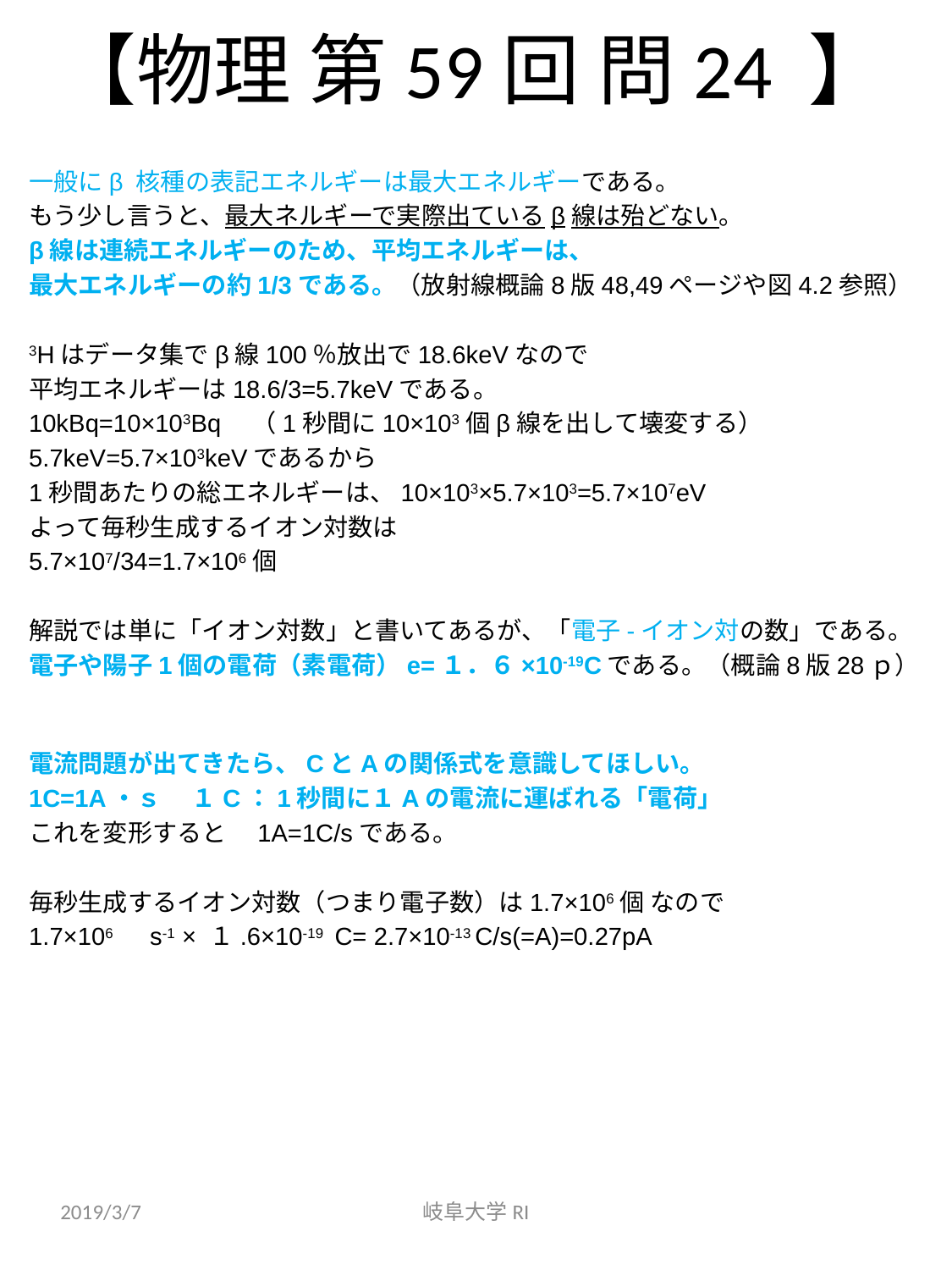

# 【物理 第59回 問24 】

一般にβ 核種の表記エネルギーは最大エネルギーである。
もう少し言うと、最大ネルギーで実際出ているβ線は殆どない。
β線は連続エネルギーのため、平均エネルギーは、
最大エネルギーの約1/3である。（放射線概論8版48,49ページや図4.2参照）

3Hはデータ集でβ線100％放出で18.6keVなので
平均エネルギーは18.6/3=5.7keVである。
10kBq=10×103Bq　（1秒間に10×103個β線を出して壊変する）
5.7keV=5.7×103keVであるから
1秒間あたりの総エネルギーは、10×103×5.7×103=5.7×107eV
よって毎秒生成するイオン対数は
5.7×107/34=1.7×106個

解説では単に「イオン対数」と書いてあるが、「電子-イオン対の数」である。
電子や陽子1個の電荷（素電荷）e=１．６×10-19Cである。（概論8版28ｐ）

電流問題が出てきたら、CとAの関係式を意識してほしい。
1C=1A・ｓ 　１C：1秒間に１Aの電流に運ばれる「電荷」
これを変形すると　1A=1C/sである。

毎秒生成するイオン対数（つまり電子数）は1.7×106個 なので
1.7×106　s-1 × １.6×10-19  C= 2.7×10-13 C/s(=A)=0.27pA
2019/3/7
岐阜大学RI